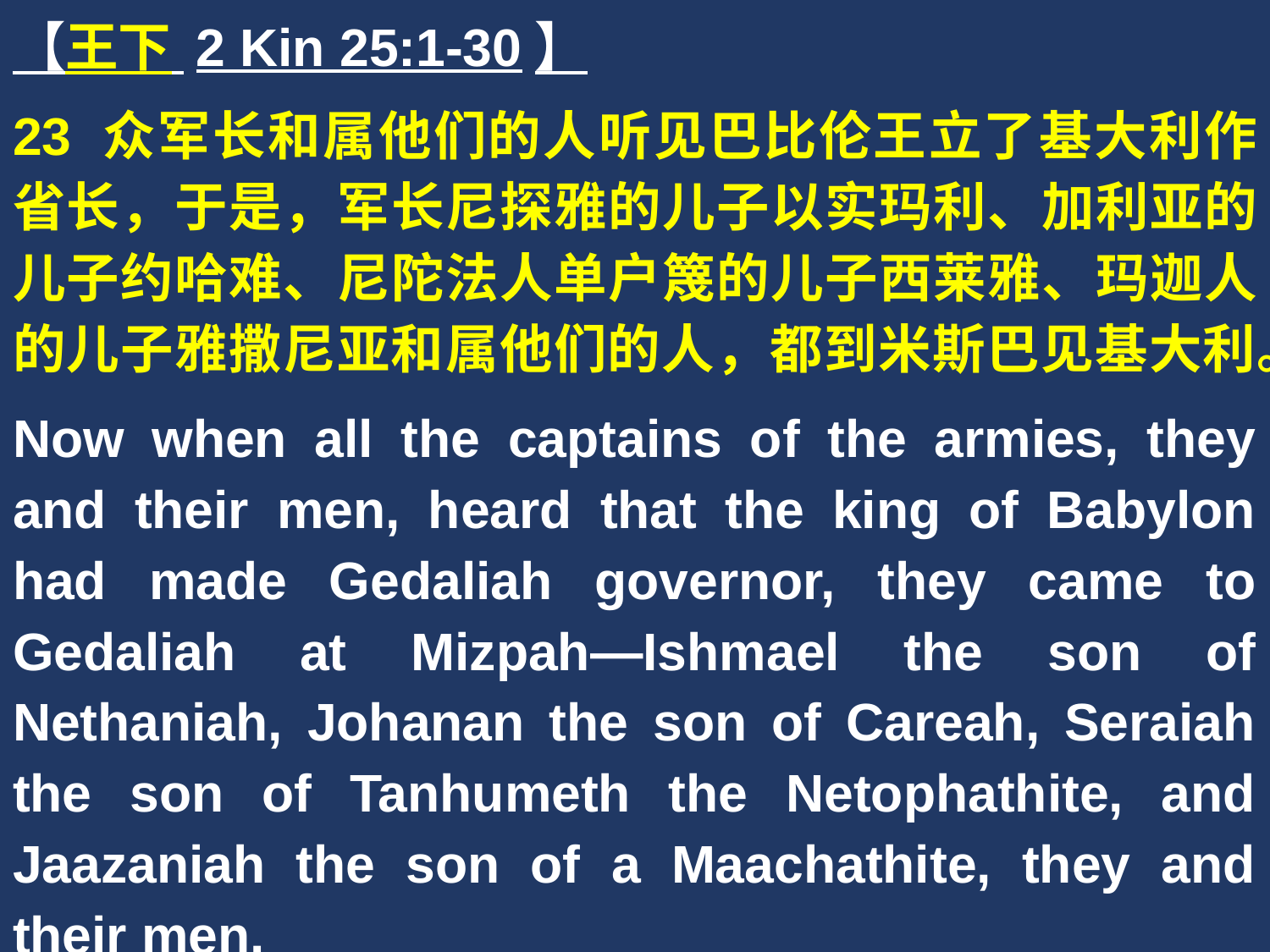

【王下 2 Kin 25:1-30】
23 众军长和属他们的人听见巴比伦王立了基大利作省长，于是，军长尼探雅的儿子以实玛利、加利亚的儿子约哈难、尼陀法人单户篾的儿子西莱雅、玛迦人的儿子雅撒尼亚和属他们的人，都到米斯巴见基大利。
Now when all the captains of the armies, they and their men, heard that the king of Babylon had made Gedaliah governor, they came to Gedaliah at Mizpah—Ishmael the son of Nethaniah, Johanan the son of Careah, Seraiah the son of Tanhumeth the Netophathite, and Jaazaniah the son of a Maachathite, they and their men.